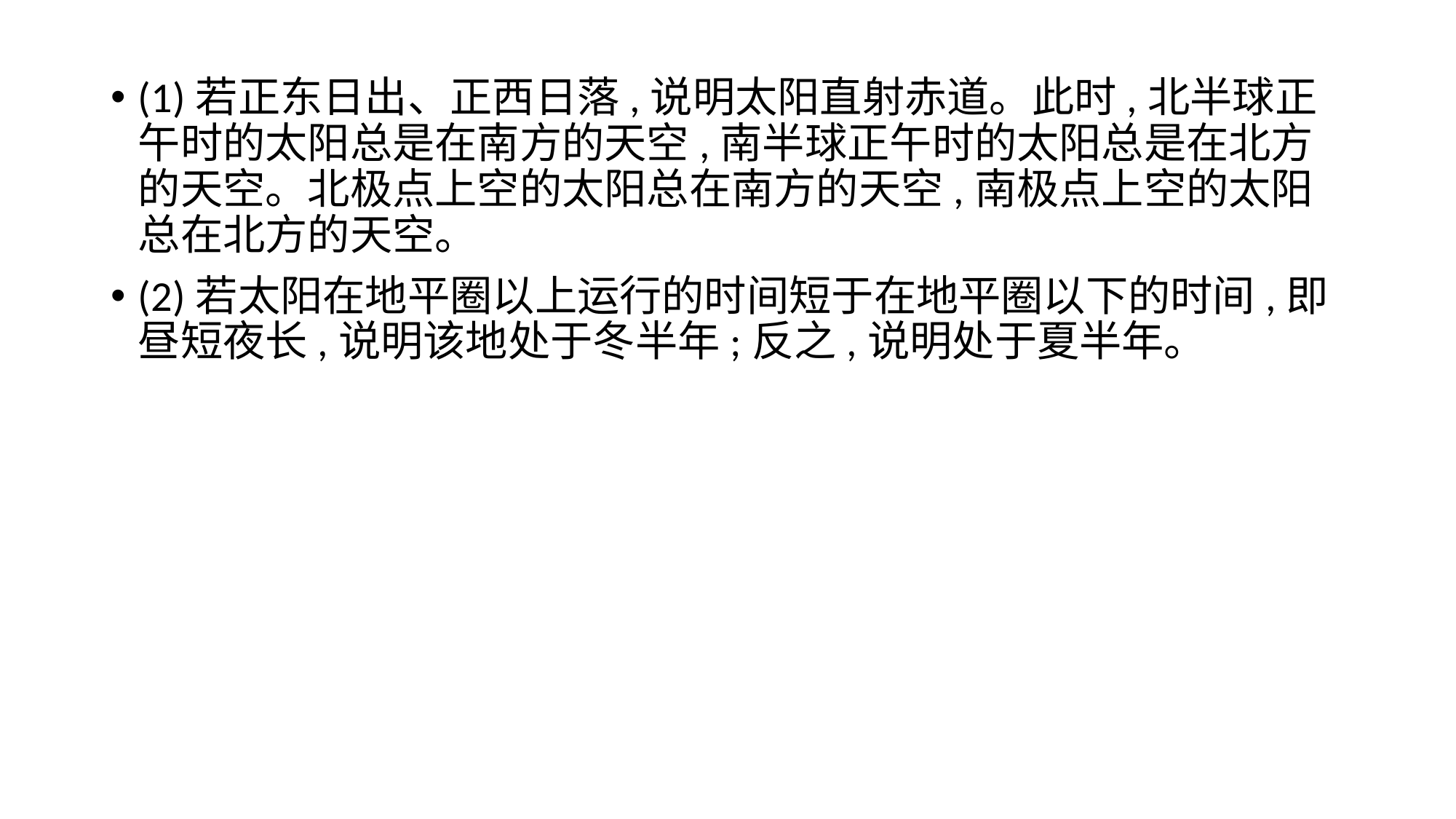

#
(1)若正东日出、正西日落,说明太阳直射赤道。此时,北半球正午时的太阳总是在南方的天空,南半球正午时的太阳总是在北方的天空。北极点上空的太阳总在南方的天空,南极点上空的太阳总在北方的天空。
(2)若太阳在地平圈以上运行的时间短于在地平圈以下的时间,即昼短夜长,说明该地处于冬半年;反之,说明处于夏半年。